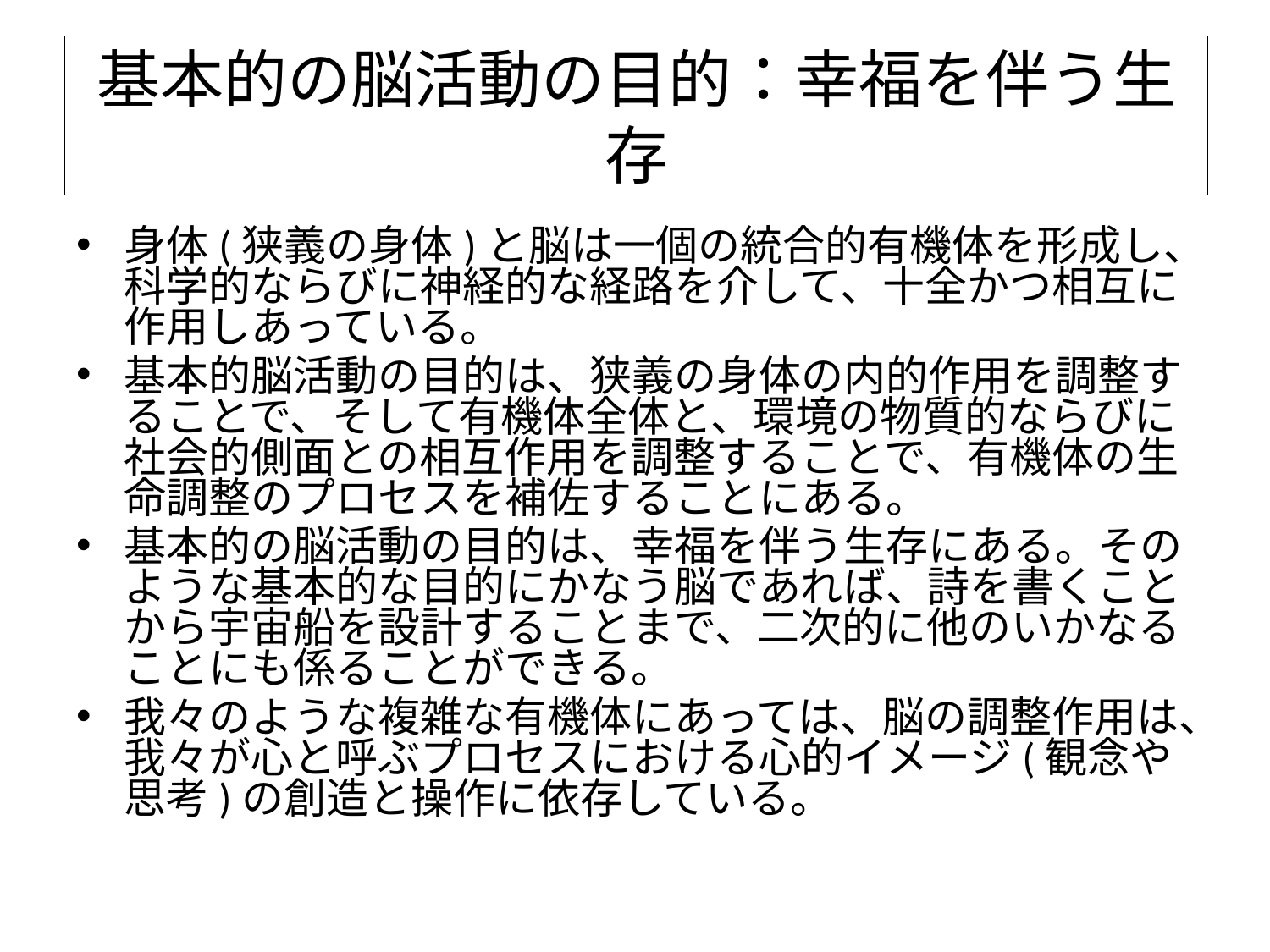

# 基本的の脳活動の目的：幸福を伴う生存
身体(狭義の身体)と脳は一個の統合的有機体を形成し、科学的ならびに神経的な経路を介して、十全かつ相互に作用しあっている。
基本的脳活動の目的は、狭義の身体の内的作用を調整することで、そして有機体全体と、環境の物質的ならびに社会的側面との相互作用を調整することで、有機体の生命調整のプロセスを補佐することにある。
基本的の脳活動の目的は、幸福を伴う生存にある。そのような基本的な目的にかなう脳であれば、詩を書くことから宇宙船を設計することまで、二次的に他のいかなることにも係ることができる。
我々のような複雑な有機体にあっては、脳の調整作用は、我々が心と呼ぶプロセスにおける心的イメージ(観念や思考)の創造と操作に依存している。